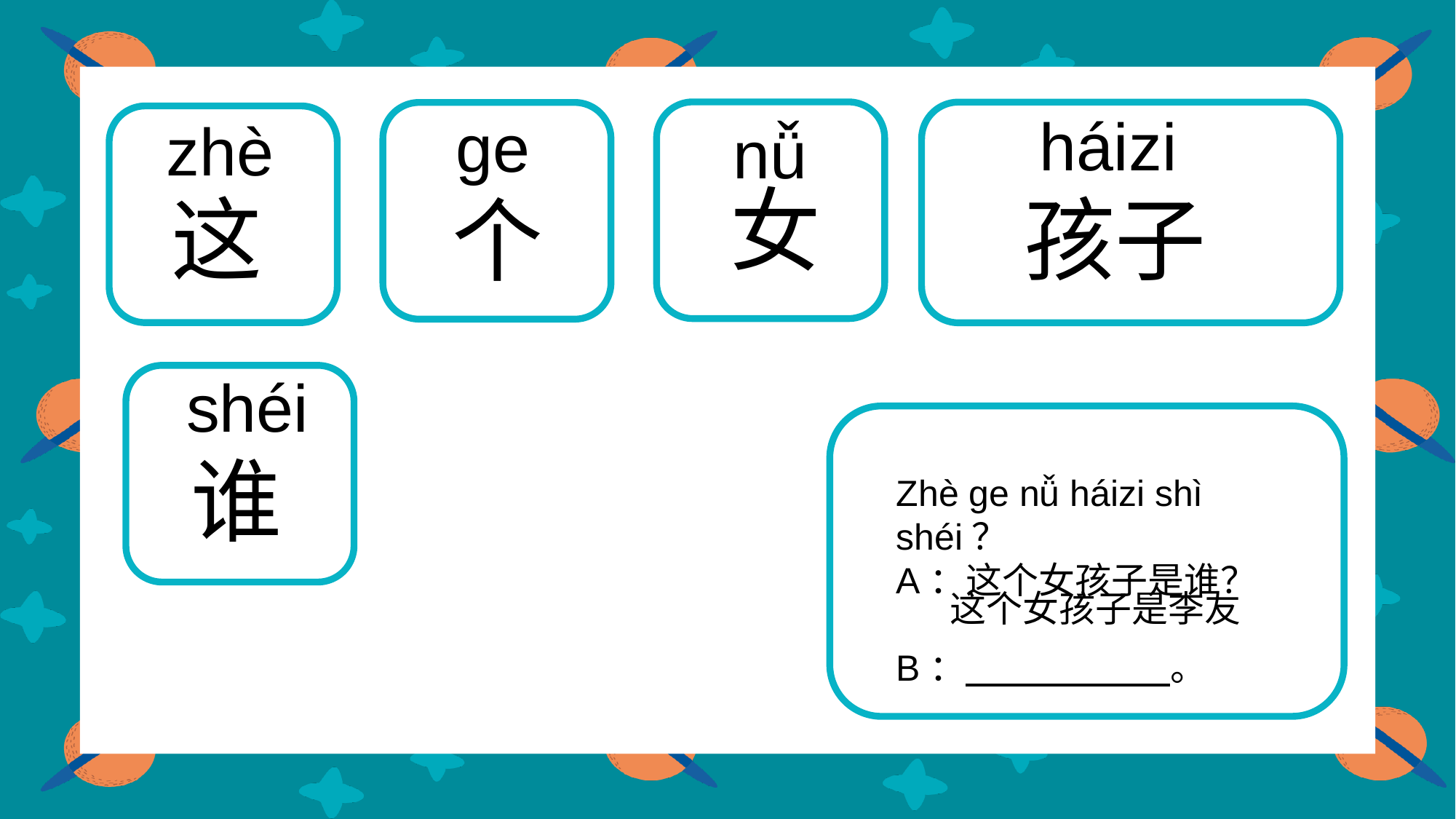

háizi
ge

zhè

nǚ
女
这
孩子
个
shéi

谁
Zhè ge nǚ háizi shì shéi？
A：这个女孩子是谁？

B：                         。

这个女孩子是李友